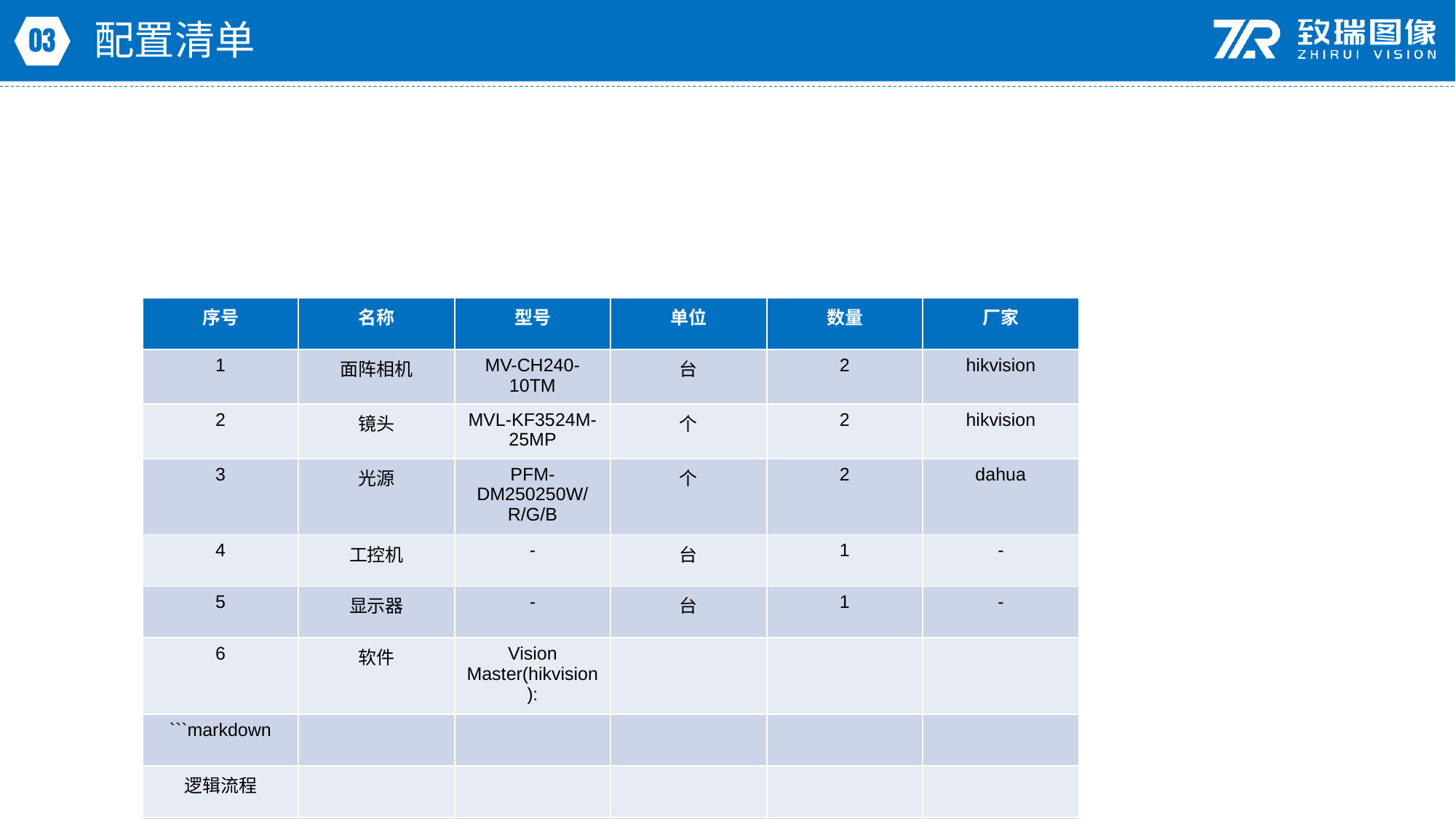

配置清单
03
| 序号 | 名称 | 型号 | 单位 | 数量 | 厂家 |
| --- | --- | --- | --- | --- | --- |
| 1 | 面阵相机 | MV-CH240-10TM | 台 | 2 | hikvision |
| 2 | 镜头 | MVL-KF3524M-25MP | 个 | 2 | hikvision |
| 3 | 光源 | PFM-DM250250W/R/G/B | 个 | 2 | dahua |
| 4 | 工控机 | - | 台 | 1 | - |
| 5 | 显示器 | - | 台 | 1 | - |
| 6 | 软件 | Vision Master(hikvision): |  |  |  |
| ```markdown |  |  |  |  |  |
| 逻辑流程 |  |  |  |  |  |
| ├── 图像采集 |  |  |  |  |  |
| │ ├── 相机参数设置 |  |  |  |  |  |
| │ │ ├── 设置相机分辨率与帧率以匹配0.2m/s运动速度 |  |  |  |  |  |
| │ │ ├── 配置触发模式（外部触发或软触发）确保图像稳定采集 |  |  |  |  |  |
| │ │ ├── 调整曝光时间防止运动模糊（建议曝光时间≤1ms） |  |  |  |  |  |
| │ ├── 光源控制 |  |  |  |  |  |
| │ │ ├── 启用背光照明增强直尺边缘对比度 |  |  |  |  |  |
| │ │ ├── 设置光源亮度使白色锰钢表面反光均匀 |  |  |  |  |  |
| ├── 预处理 |  |  |  |  |  |
| │ ├── 图像增强 |  |  |  |  |  |
| │ │ ├── 应用Gamma校正（Gamma值1.2）提升暗部细节 |  |  |  |  |  |
| │ │ ├── 使用对比度调节（系数120%）强化边缘梯度 |  |  |  |  |  |
| │ ├── 图像滤波 |  |  |  |  |  |
| │ │ ├── 采用中值滤波（核大小3×3）消除随机噪声 |  |  |  |  |  |
| │ │ ├── 启用高斯滤波（σ=1.5）平滑表面纹理干扰 |  |  |  |  |  |
| ├── 垂直度检测 |  |  |  |  |  |
| │ ├── 模板匹配 |  |  |  |  |  |
| │ │ ├── 创建直尺边缘特征模板（包含两个垂直边） |  |  |  |  |  |
| │ │ ├── 设置匹配极性为"从黑到白"（针对白色直尺边缘） |  |  |  |  |  |
| │ │ ├── 配置角度范围±5°补偿传送带可能的轻微偏移 |  |  |  |  |  |
| │ ├── 直线查找 |  |  |  |  |  |
| │ │ ├── 配置四条ROI区域覆盖检测区域（500×200mm） |  |  |  |  |  |
| │ │ ├── 设置边缘类型为"最强边缘"确保高精度定位 |  |  |  |  |  |
| │ │ ├── 启用角度归一化输出-90°~90°范围内的精确角度值 |  |  |  |  |  |
| │ ├── 线线测量 |  |  |  |  |  |
| │ │ ├── 订阅两条检测直线作为测量对象 |  |  |  |  |  |
| │ │ ├── 计算理论垂直角度（90°）与实际角度差值 |  |  |  |  |  |
| │ │ ├── 设置角度公差范围±0.1°满足0.2mm精度要求 |  |  |  |  |  |
| ├── 结果处理 |  |  |  |  |  |
| │ ├── 条件检测 |  |  |  |  |  |
| │ │ ├── 判断角度差值是否超出公差范围 |  |  |  |  |  |
| │ │ ├── 输出OK/NG状态至结果显示区 |  |  |  |  |  |
| │ ├── 格式化 |  |  |  |  |  |
| │ │ ├── 将检测角度、公差状态转换为字符串格式 |  |  |  |  |  |
| │ │ ├── 添加产品序列号与时间戳信息 |  |  |  |  |  |
| ├── 通信处理 |  |  |  |  |  |
| │ ├── 发送数据 |  |  |  |  |  |
| │ │ ├── 配置Modbus TCP协议连接PLC |  |  |  |  |  |
| │ │ ├── 输出检测结果至PLC指定寄存器（地址40001） |  |  |  |  |  |
| │ │ ├── 设置发送间隔与检测节拍同步（35pcs/min） |  |  |  |  |  |
| ├── 统计处理 |  |  |  |  |  |
| │ ├── 数据集合 |  |  |  |  |  |
| │ │ ├── 收集每次检测的角度差值数据 |  |  |  |  |  |
| │ │ ├── 计算CPK值监控过程能力（目标CPK≥1.33） |  |  |  |  |  |
| │ ├── 文本保存 |  |  |  |  |  |
| │ │ ├── 按日期生成检测日志文件（路径 | 套 | 1 | Vision Master(hikvision): |  |  |
| ```markdown |  |  |  |  |  |
| 逻辑流程 |  |  |  |  |  |
| ├── 图像采集 |  |  |  |  |  |
| │ ├── 相机参数设置 |  |  |  |  |  |
| │ │ ├── 设置相机分辨率与帧率以匹配0.2m/s运动速度 |  |  |  |  |  |
| │ │ ├── 配置触发模式（外部触发或软触发）确保图像稳定采集 |  |  |  |  |  |
| │ │ ├── 调整曝光时间防止运动模糊（建议曝光时间≤1ms） |  |  |  |  |  |
| │ ├── 光源控制 |  |  |  |  |  |
| │ │ ├── 启用背光照明增强直尺边缘对比度 |  |  |  |  |  |
| │ │ ├── 设置光源亮度使白色锰钢表面反光均匀 |  |  |  |  |  |
| ├── 预处理 |  |  |  |  |  |
| │ ├── 图像增强 |  |  |  |  |  |
| │ │ ├── 应用Gamma校正（Gamma值1.2）提升暗部细节 |  |  |  |  |  |
| │ │ ├── 使用对比度调节（系数120%）强化边缘梯度 |  |  |  |  |  |
| │ ├── 图像滤波 |  |  |  |  |  |
| │ │ ├── 采用中值滤波（核大小3×3）消除随机噪声 |  |  |  |  |  |
| │ │ ├── 启用高斯滤波（σ=1.5）平滑表面纹理干扰 |  |  |  |  |  |
| ├── 垂直度检测 |  |  |  |  |  |
| │ ├── 模板匹配 |  |  |  |  |  |
| │ │ ├── 创建直尺边缘特征模板（包含两个垂直边） |  |  |  |  |  |
| │ │ ├── 设置匹配极性为"从黑到白"（针对白色直尺边缘） |  |  |  |  |  |
| │ │ ├── 配置角度范围±5°补偿传送带可能的轻微偏移 |  |  |  |  |  |
| │ ├── 直线查找 |  |  |  |  |  |
| │ │ ├── 配置四条ROI区域覆盖检测区域（500×200mm） |  |  |  |  |  |
| │ │ ├── 设置边缘类型为"最强边缘"确保高精度定位 |  |  |  |  |  |
| │ │ ├── 启用角度归一化输出-90°~90°范围内的精确角度值 |  |  |  |  |  |
| │ ├── 线线测量 |  |  |  |  |  |
| │ │ ├── 订阅两条检测直线作为测量对象 |  |  |  |  |  |
| │ │ ├── 计算理论垂直角度（90°）与实际角度差值 |  |  |  |  |  |
| │ │ ├── 设置角度公差范围±0.1°满足0.2mm精度要求 |  |  |  |  |  |
| ├── 结果处理 |  |  |  |  |  |
| │ ├── 条件检测 |  |  |  |  |  |
| │ │ ├── 判断角度差值是否超出公差范围 |  |  |  |  |  |
| │ │ ├── 输出OK/NG状态至结果显示区 |  |  |  |  |  |
| │ ├── 格式化 |  |  |  |  |  |
| │ │ ├── 将检测角度、公差状态转换为字符串格式 |  |  |  |  |  |
| │ │ ├── 添加产品序列号与时间戳信息 |  |  |  |  |  |
| ├── 通信处理 |  |  |  |  |  |
| │ ├── 发送数据 |  |  |  |  |  |
| │ │ ├── 配置Modbus TCP协议连接PLC |  |  |  |  |  |
| │ │ ├── 输出检测结果至PLC指定寄存器（地址40001） |  |  |  |  |  |
| │ │ ├── 设置发送间隔与检测节拍同步（35pcs/min） |  |  |  |  |  |
| ├── 统计处理 |  |  |  |  |  |
| │ ├── 数据集合 |  |  |  |  |  |
| │ │ ├── 收集每次检测的角度差值数据 |  |  |  |  |  |
| │ │ ├── 计算CPK值监控过程能力（目标CPK≥1.33） |  |  |  |  |  |
| │ ├── 文本保存 |  |  |  |  |  |
| │ │ ├── 按日期生成检测日志文件（路径 |  |  |  |  |  |